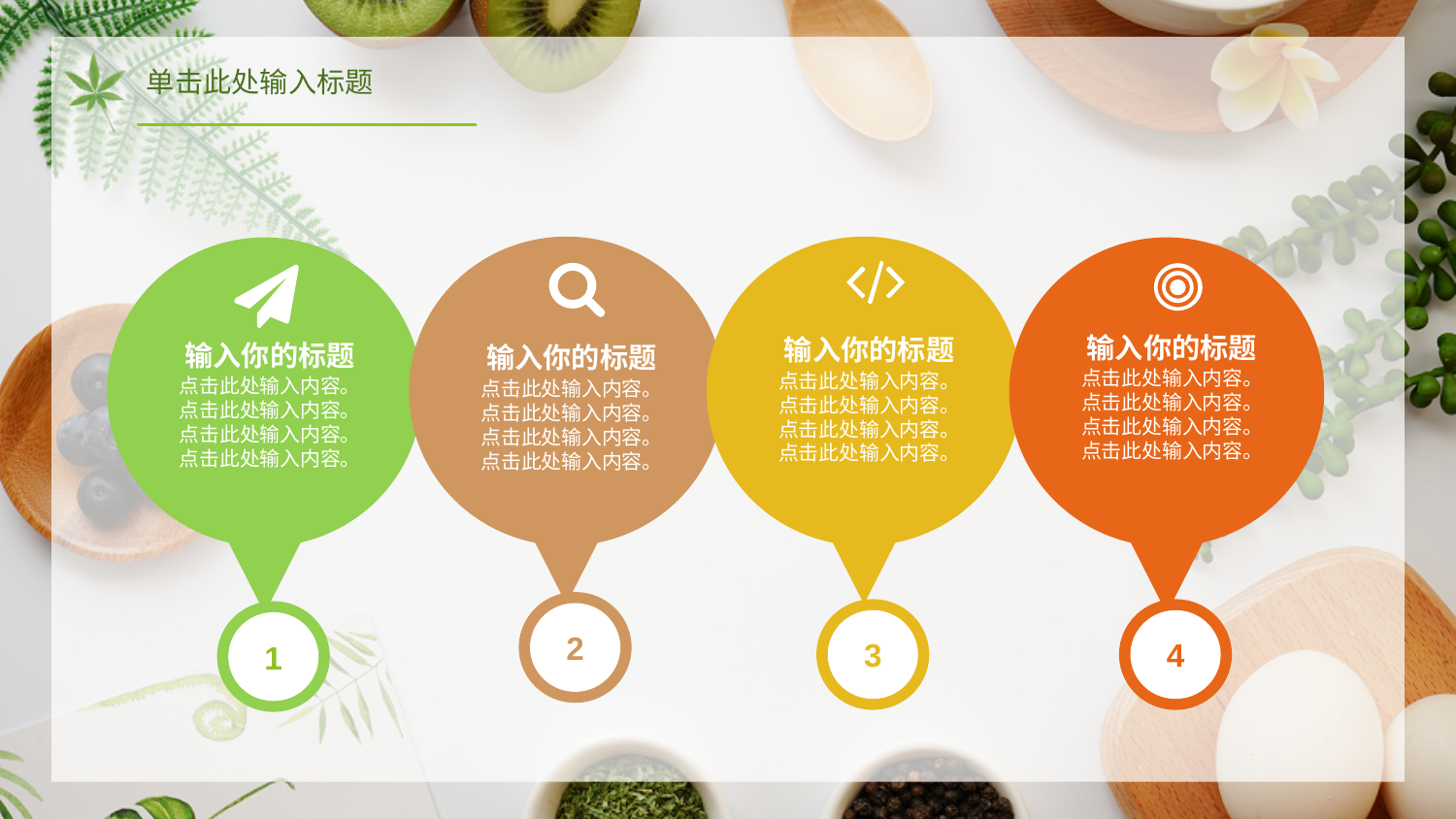

单击此处输入标题

输入你的标题
点击此处输入内容。点击此处输入内容。点击此处输入内容。点击此处输入内容。
输入你的标题
点击此处输入内容。点击此处输入内容。点击此处输入内容。点击此处输入内容。
输入你的标题
点击此处输入内容。点击此处输入内容。点击此处输入内容。点击此处输入内容。
输入你的标题
点击此处输入内容。点击此处输入内容。点击此处输入内容。点击此处输入内容。

2

3

4

1